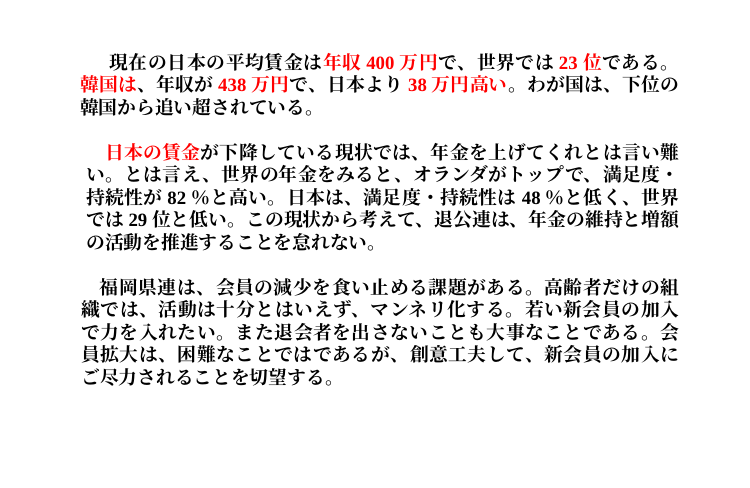

現在の日本の平均賃金は年収400万円で、世界では23位である。韓国は、年収が438万円で、日本より38万円高い。わが国は、下位の韓国から追い超されている。

日本の賃金が下降している現状では、年金を上げてくれとは言い難い。とは言え、世界の年金をみると、オランダがトップで、満足度・持続性が82％と高い。日本は、満足度・持続性は48％と低く、世界では29位と低い。この現状から考えて、退公連は、年金の維持と増額の活動を推進することを怠れない。

福岡県連は、会員の減少を食い止める課題がある。高齢者だけの組織では、活動は十分とはいえず、マンネリ化する。若い新会員の加入で力を入れたい。また退会者を出さないことも大事なことである。会員拡大は、困難なことではであるが、創意工夫して、新会員の加入にご尽力されることを切望する。